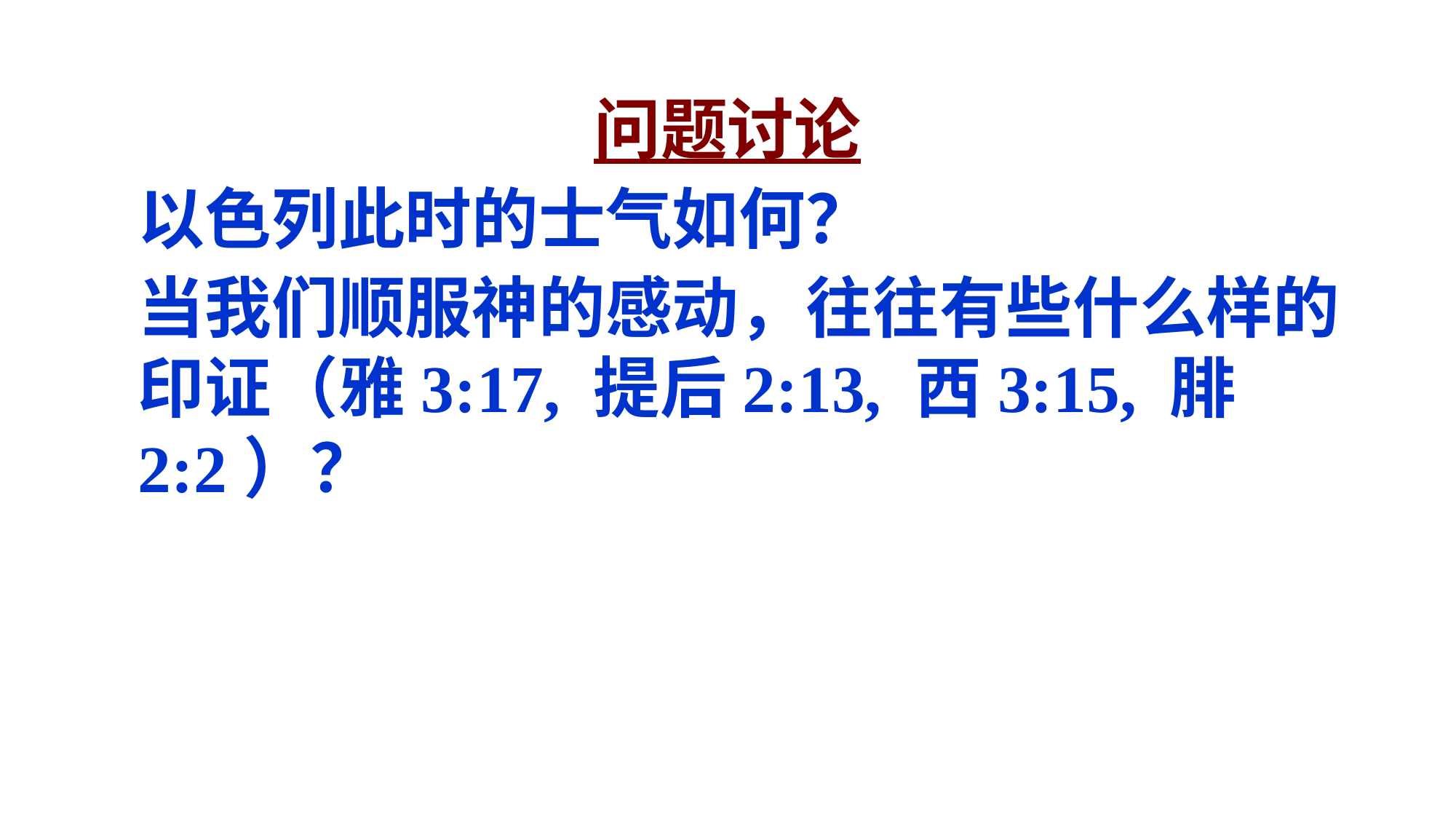

问题讨论
以色列此时的士气如何？
当我们顺服神的感动，往往有些什么样的印证（雅3:17, 提后2:13, 西3:15, 腓2:2）？